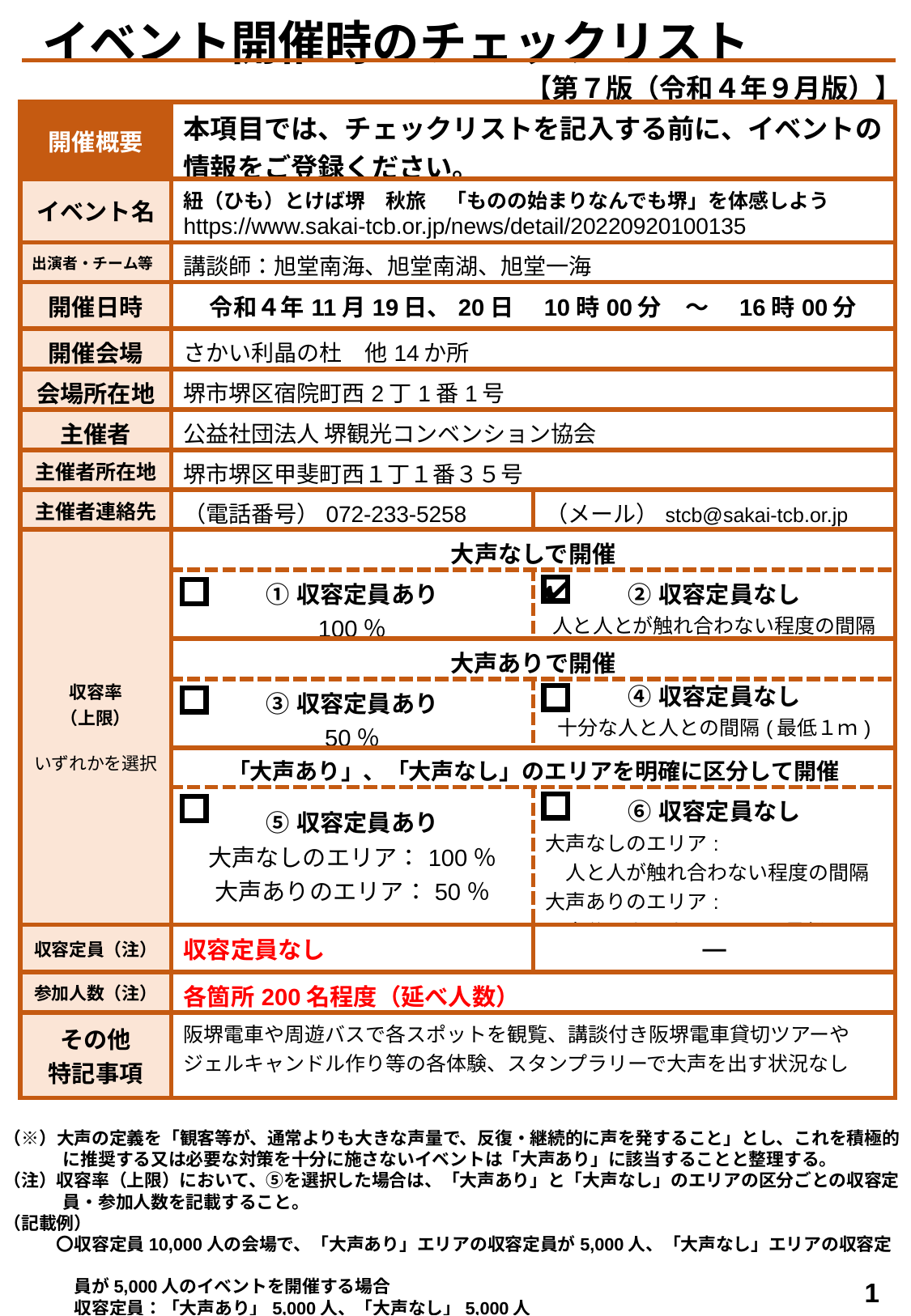

イベント開催時のチェックリスト
【第７版（令和４年９月版）】
| 開催概要 | 本項目では、チェックリストを記入する前に、イベントの情報をご登録ください。 |  |
| --- | --- | --- |
| イベント名 | 紐（ひも）とけば堺　秋旅　「ものの始まりなんでも堺」を体感しよう https://www.sakai-tcb.or.jp/news/detail/20220920100135 |  |
| 出演者・チーム等 | 講談師：旭堂南海、旭堂南湖、旭堂一海 |  |
| 開催日時 | 令和４年11月19日、20日　10時00分　～　16時00分 |  |
| 開催会場 | さかい利晶の杜　他14か所 |  |
| 会場所在地 | 堺市堺区宿院町西2丁1番1号 |  |
| 主催者 | 公益社団法人 堺観光コンベンション協会 |  |
| 主催者所在地 | 堺市堺区甲斐町西１丁１番３５号 |  |
| 主催者連絡先 | （電話番号）072-233-5258 | （メール）stcb@sakai-tcb.or.jp |
| 収容率 （上限） いずれかを選択 | 大声なしで開催 |  |
|  | ①収容定員あり 100％ | ②収容定員なし 人と人とが触れ合わない程度の間隔 |
|  | 大声ありで開催 |  |
|  | ③収容定員あり 50％ | ④収容定員なし 十分な人と人との間隔(最低１ｍ) |
|  | 「大声あり」、「大声なし」のエリアを明確に区分して開催 |  |
|  | ⑤収容定員あり 大声なしのエリア：100％ 大声ありのエリア：50％ | ⑥収容定員なし 大声なしのエリア: 　人と人が触れ合わない程度の間隔 大声ありのエリア: 　十分な人と人との間隔(最低１ｍ) |
| 収容定員（注） | 収容定員なし | ― |
| 参加人数（注） | 各箇所200名程度（延べ人数） |  |
| その他 特記事項 | 阪堺電車や周遊バスで各スポットを観覧、講談付き阪堺電車貸切ツアーやジェルキャンドル作り等の各体験、スタンプラリーで大声を出す状況なし |  |
✔

（※）大声の定義を「観客等が、通常よりも大きな声量で、反復・継続的に声を発すること」とし、これを積極的に推奨する又は必要な対策を十分に施さないイベントは「大声あり」に該当することと整理する。
（注）収容率（上限）において、⑤を選択した場合は、「大声あり」と「大声なし」のエリアの区分ごとの収容定員・参加人数を記載すること。
（記載例）
　　　〇収容定員10,000人の会場で、「大声あり」エリアの収容定員が5,000人、「大声なし」エリアの収容定
　　　　員が5,000人のイベントを開催する場合
　　　　収容定員：「大声あり」5,000人、「大声なし」5,000人
　　　　参加人数：「大声あり」2,500人、「大声なし」5,000人
1